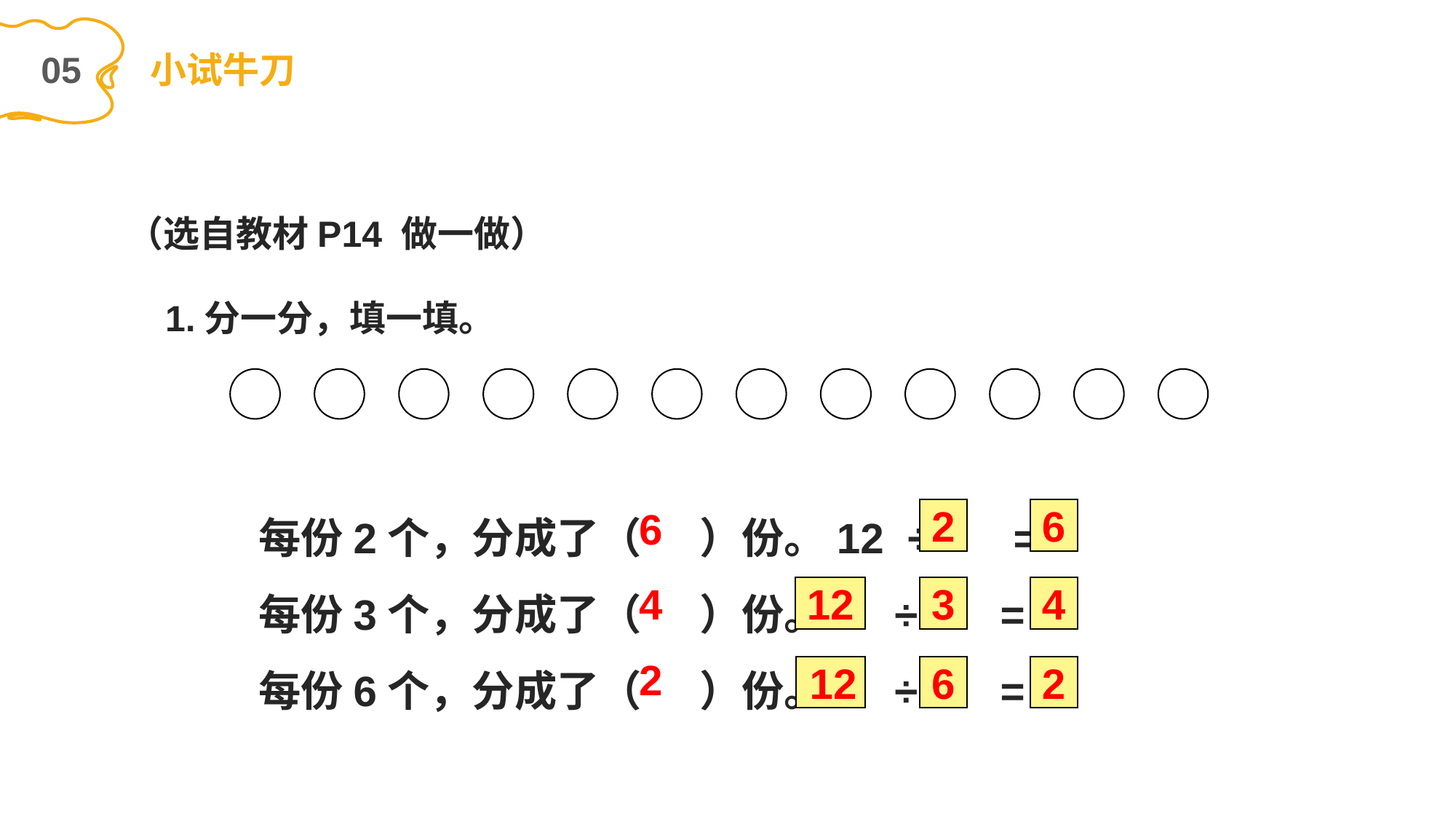

05
小试牛刀
（选自教材P14 做一做）
1.分一分，填一填。

每份2个，分成了（      ）份。12  ÷       =
每份3个，分成了（      ）份。      ÷       =
每份6个，分成了（      ）份。      ÷       =
2

3

6

6

4

2

6
12
4

2
12